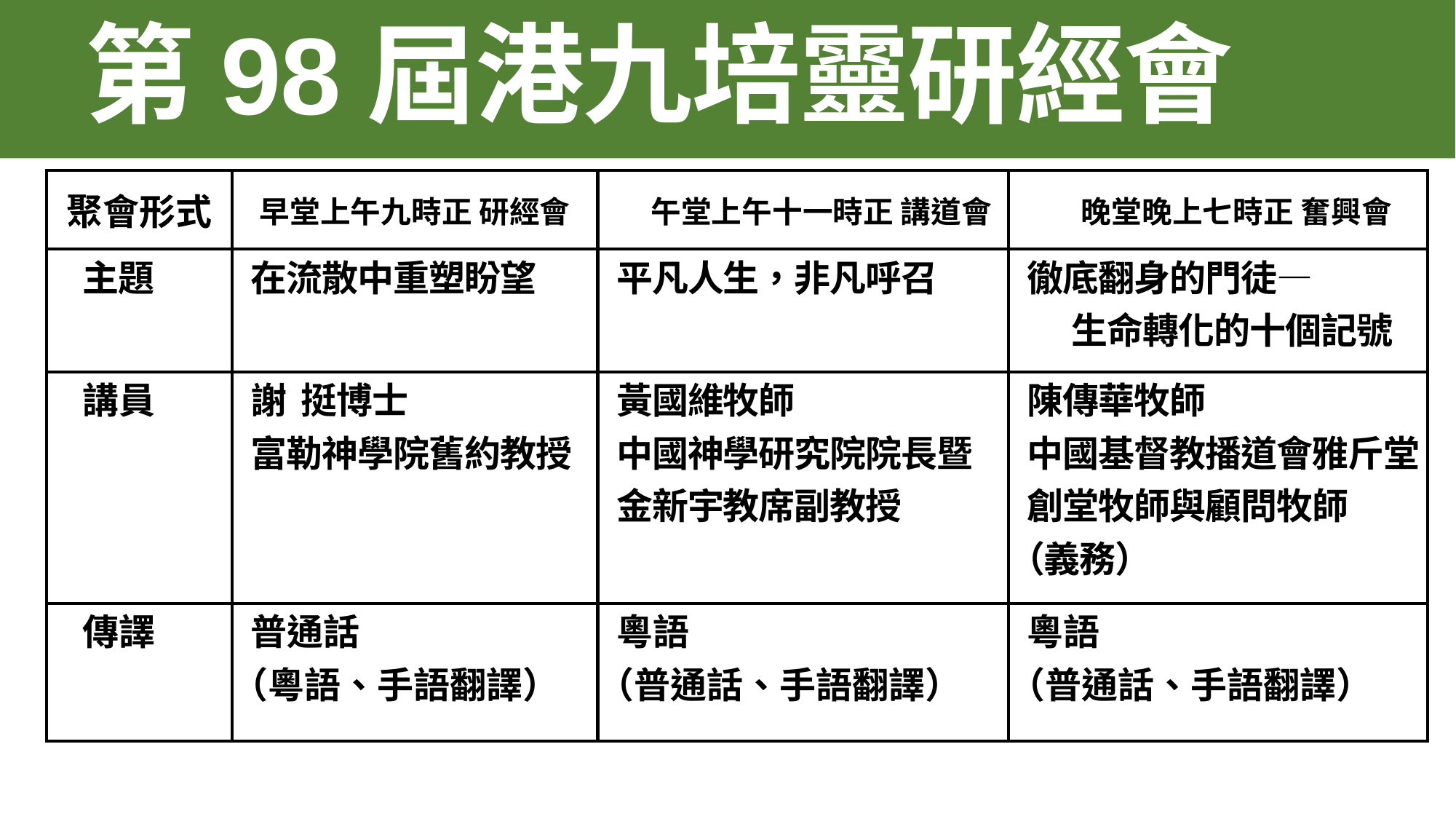

第98屆港九培靈研經會
| 聚會形式 | 早堂上午九時正 研經會 | 午堂上午十一時正 講道會 | 晚堂晚上七時正 奮興會 |
| --- | --- | --- | --- |
| 主題 | 在流散中重塑盼望 | 平凡人生，非凡呼召 | 徹底翻身的門徒— 生命轉化的十個記號 |
| 講員 | 謝 挺博士 富勒神學院舊約教授 | 黃國維牧師 中國神學研究院院長暨 金新宇教席副教授 | 陳傳華牧師 中國基督教播道會雅斤堂 創堂牧師與顧問牧師 （義務） |
| 傳譯 | 普通話 （粵語、手語翻譯） | 粵語 （普通話、手語翻譯） | 粵語 （普通話、手語翻譯） |